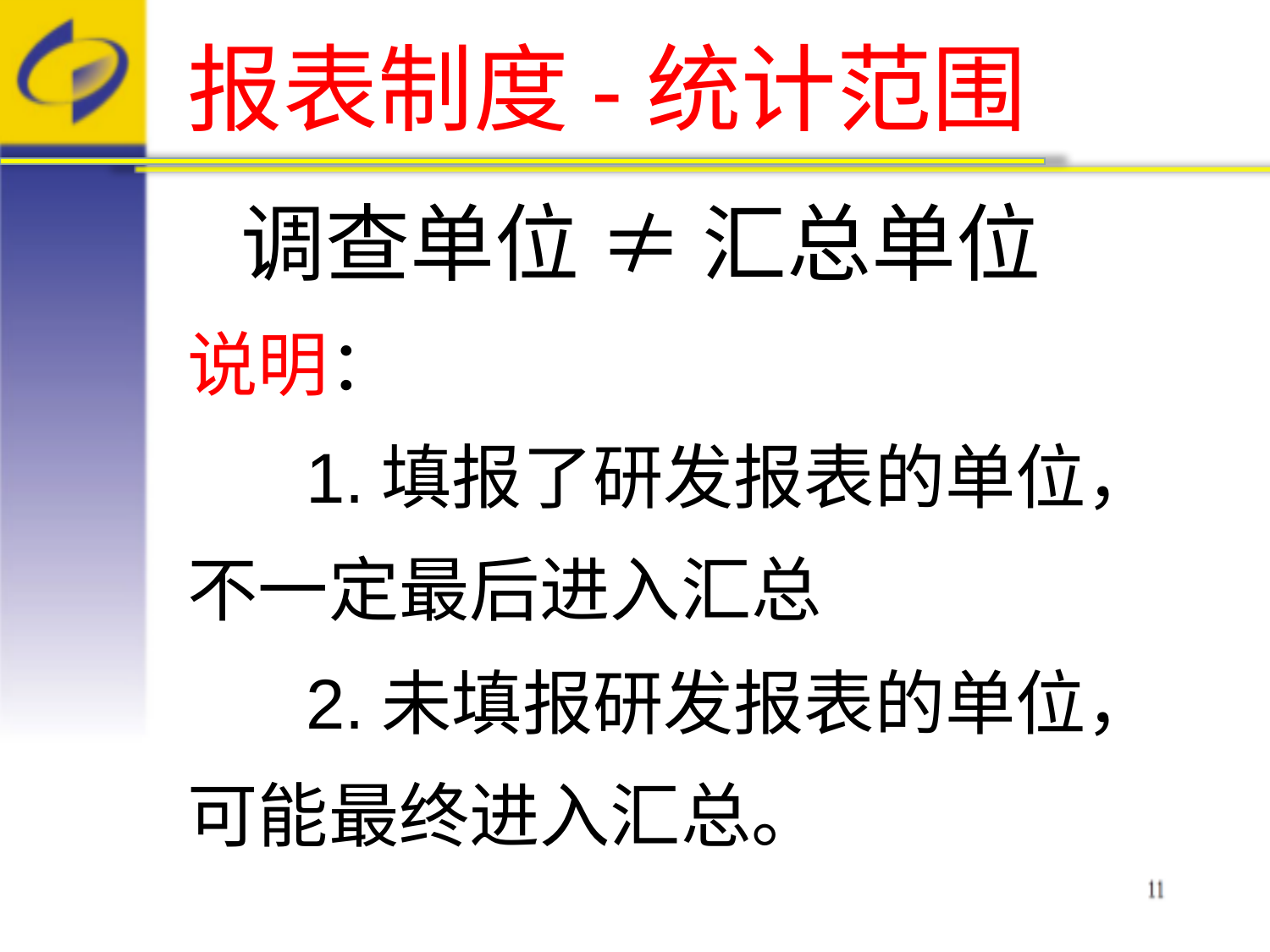

# 报表制度-统计范围

  调查单位 ≠ 汇总单位
说明：
      1.填报了研发报表的单位，不一定最后进入汇总
      2.未填报研发报表的单位，可能最终进入汇总。